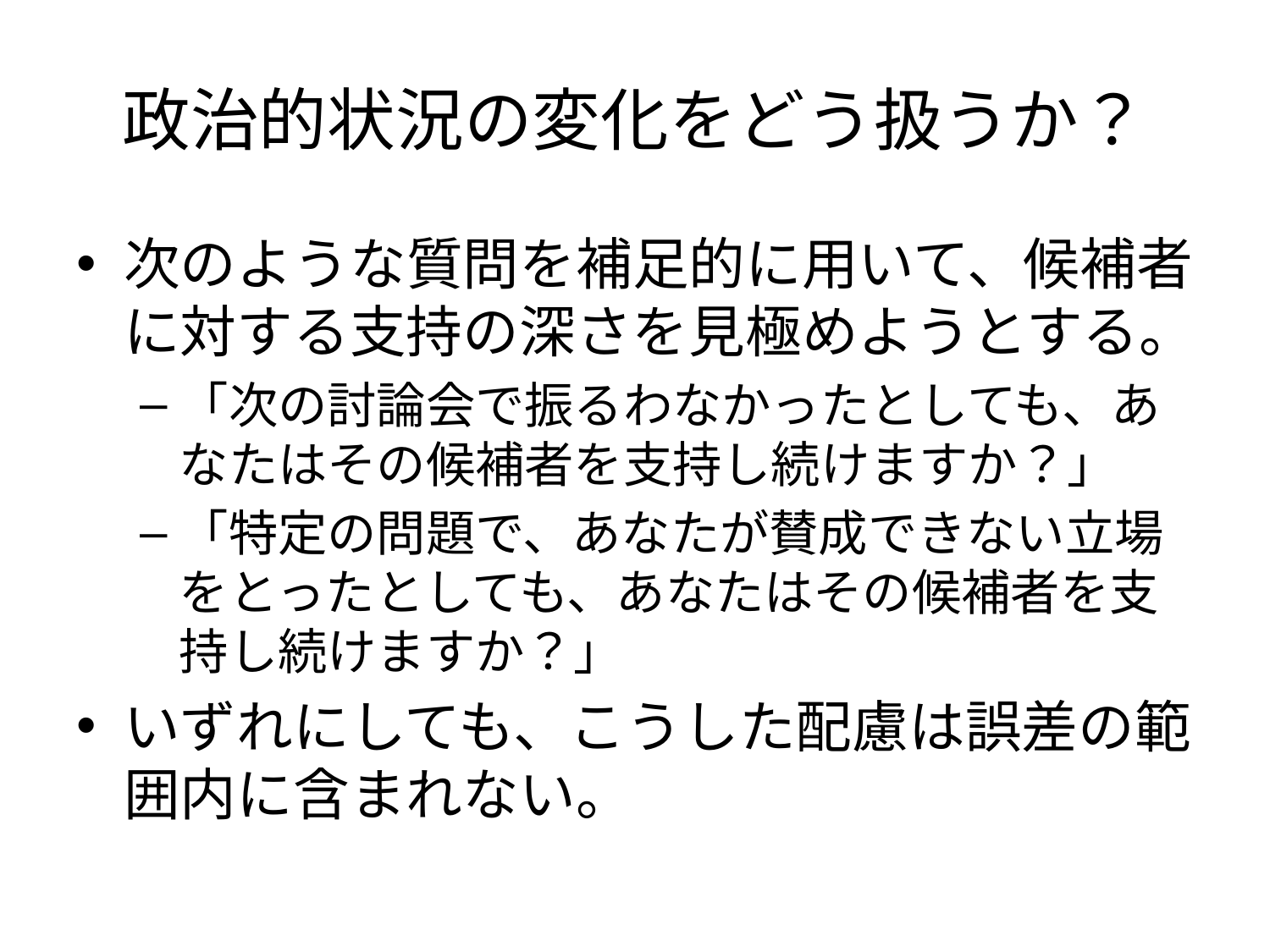

# 政治的状況の変化をどう扱うか？
次のような質問を補足的に用いて、候補者に対する支持の深さを見極めようとする。
「次の討論会で振るわなかったとしても、あなたはその候補者を支持し続けますか？」
「特定の問題で、あなたが賛成できない立場をとったとしても、あなたはその候補者を支持し続けますか？」
いずれにしても、こうした配慮は誤差の範囲内に含まれない。